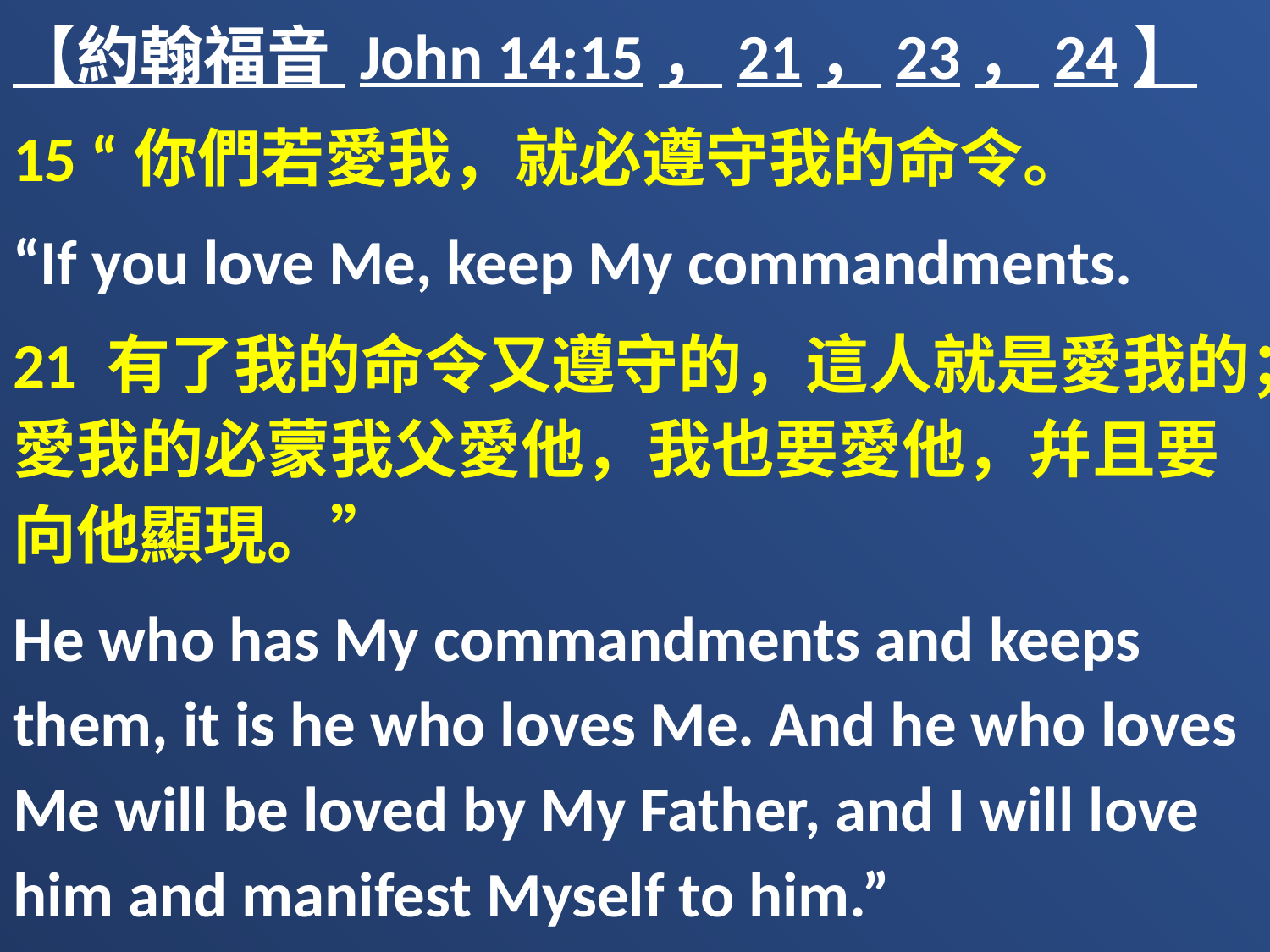

【約翰福音 John 14:15，21，23，24】
15 “你們若愛我，就必遵守我的命令。
“If you love Me, keep My commandments.
21 有了我的命令又遵守的，這人就是愛我的；愛我的必蒙我父愛他，我也要愛他，幷且要向他顯現。”
He who has My commandments and keeps them, it is he who loves Me. And he who loves Me will be loved by My Father, and I will love him and manifest Myself to him.”